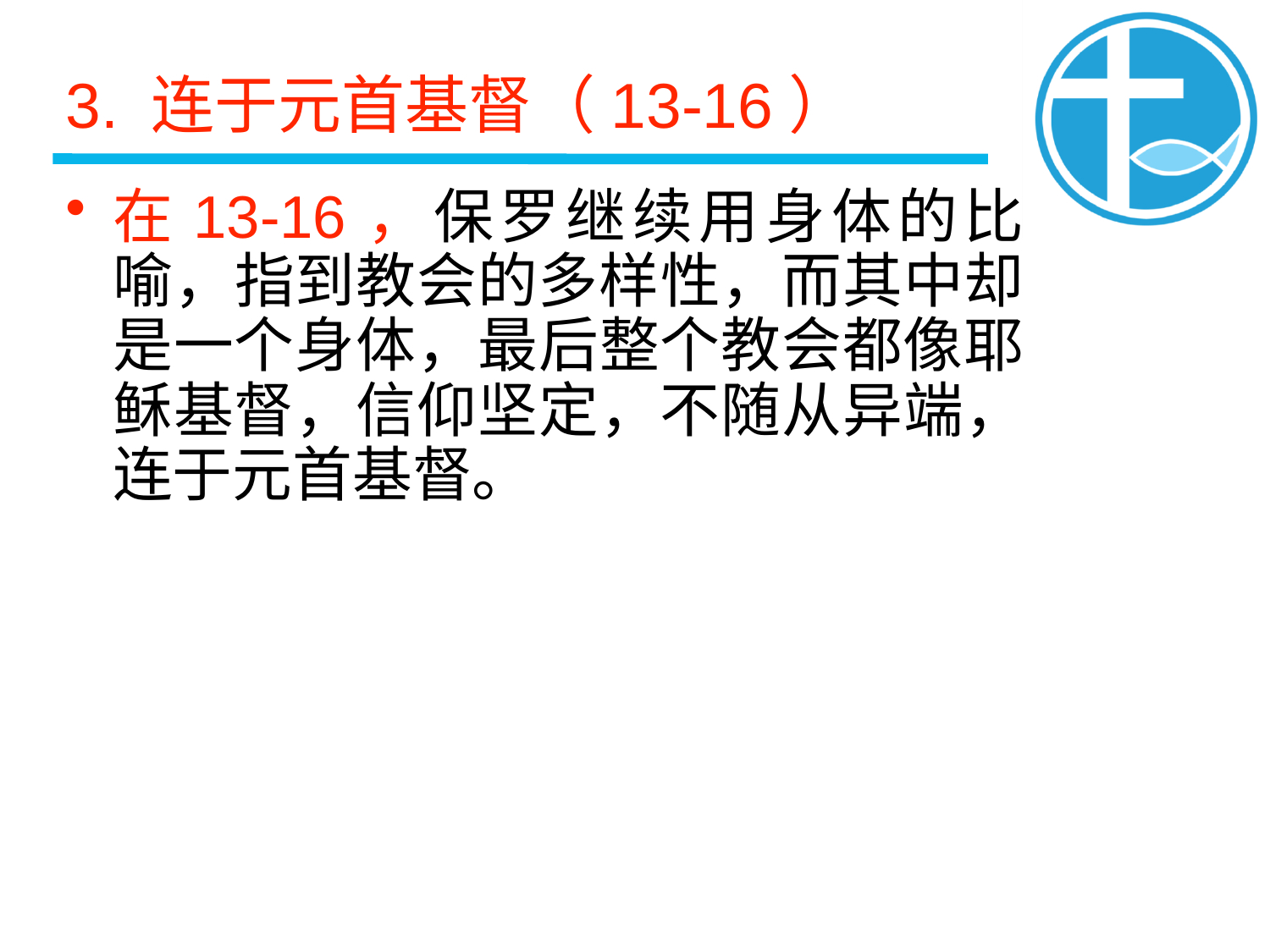

3. 连于元首基督（13-16）
在13-16，保罗继续用身体的比喻，指到教会的多样性，而其中却是一个身体，最后整个教会都像耶稣基督，信仰坚定，不随从异端，连于元首基督。